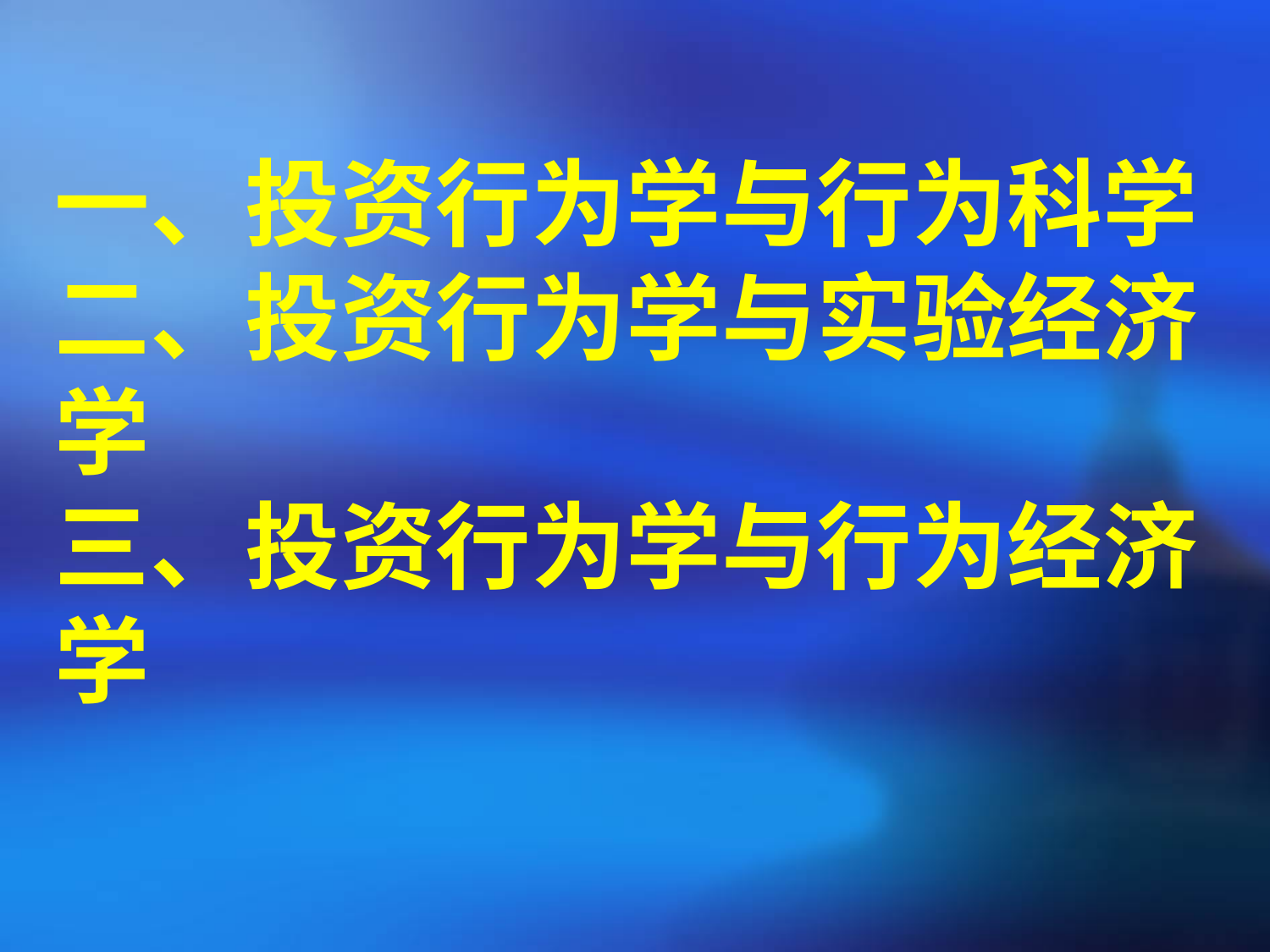

一、投资行为学与行为科学
二、投资行为学与实验经济学
三、投资行为学与行为经济学